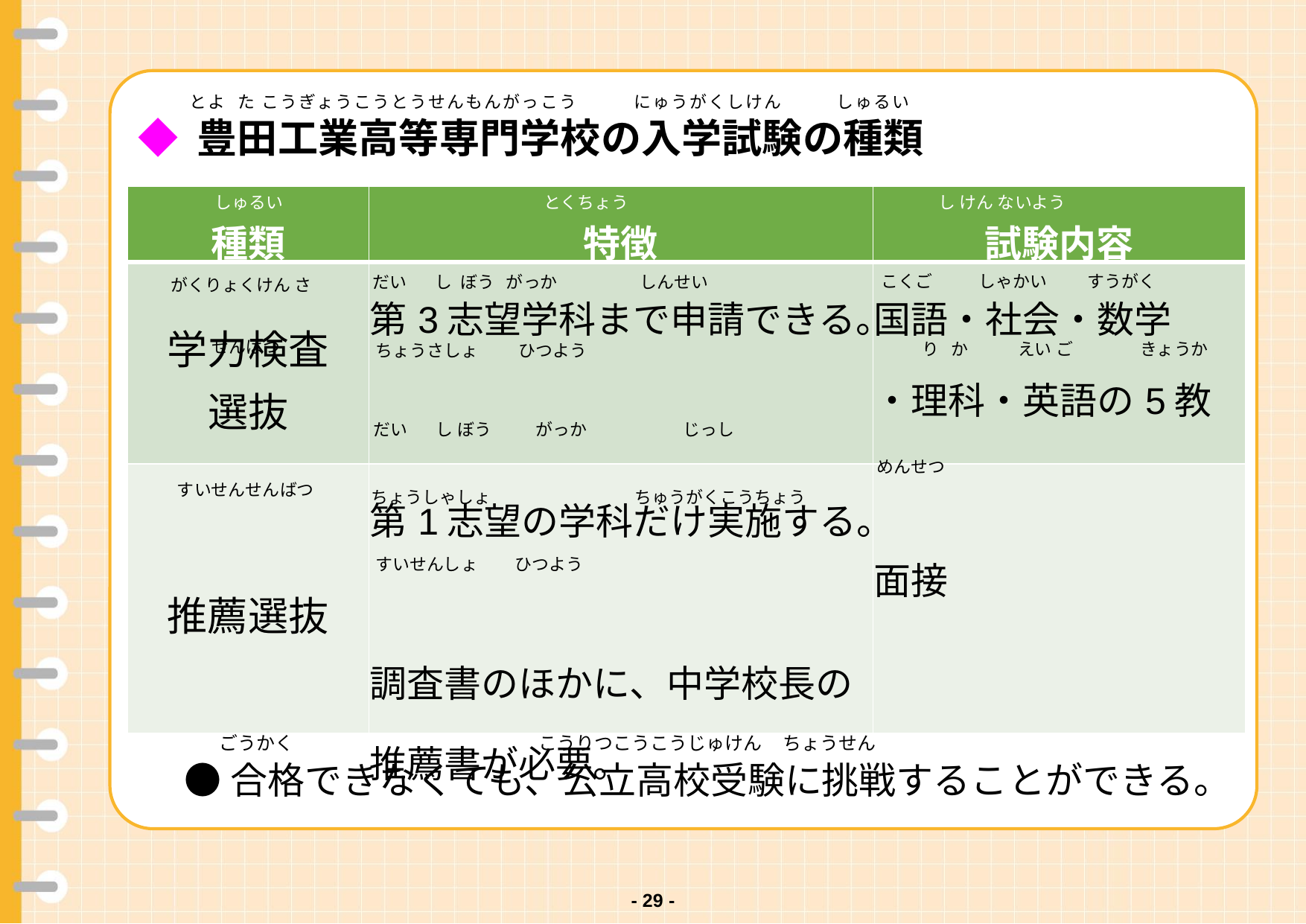

とよ  た こうぎょうこうとうせんもんがっこう　　　にゅうがくしけん   　　しゅるい
◆ 豊田工業高等専門学校の入学試験の種類
| 種類 | 特徴 | 試験内容 |
| --- | --- | --- |
| 学力検査 選抜 | 第3志望学科まで申請できる。 調査書が必要。 | 国語・社会・数学 ・理科・英語の5教科 |
| 推薦選抜 | 第1志望の学科だけ実施する。 調査書のほかに、中学校長の推薦書が必要。 | 面接 |
しゅるい　　　　　　　　　                       　とくちょう　　　　　　　　　　　　　　                  し けん ないよう
こくご　   　しゃかい　      すうがく
　だい　   し  ぼう   がっか　　　        しんせい
がくりょくけん さ
せんばつ
 り   か　　    えい ご　　    　きょうか
ちょうさしょ　      ひつよう
だい　   し ぼう　       がっか　　　　       じっし
めんせつ
　すいせんせんばつ
ちょうしゃしょ　　　 　              　ちゅうがくこうちょう
すいせんしょ　     ひつよう
ごうかく　　　　　　     かなら　にゅうがく
●合格したら、必ず入学する。
ごうかく　　　　　　　　　　　          こうりつこうこうじゅけん     ちょうせん
●合格できなくても、公立高校受験に挑戦することができる。
- 29 -